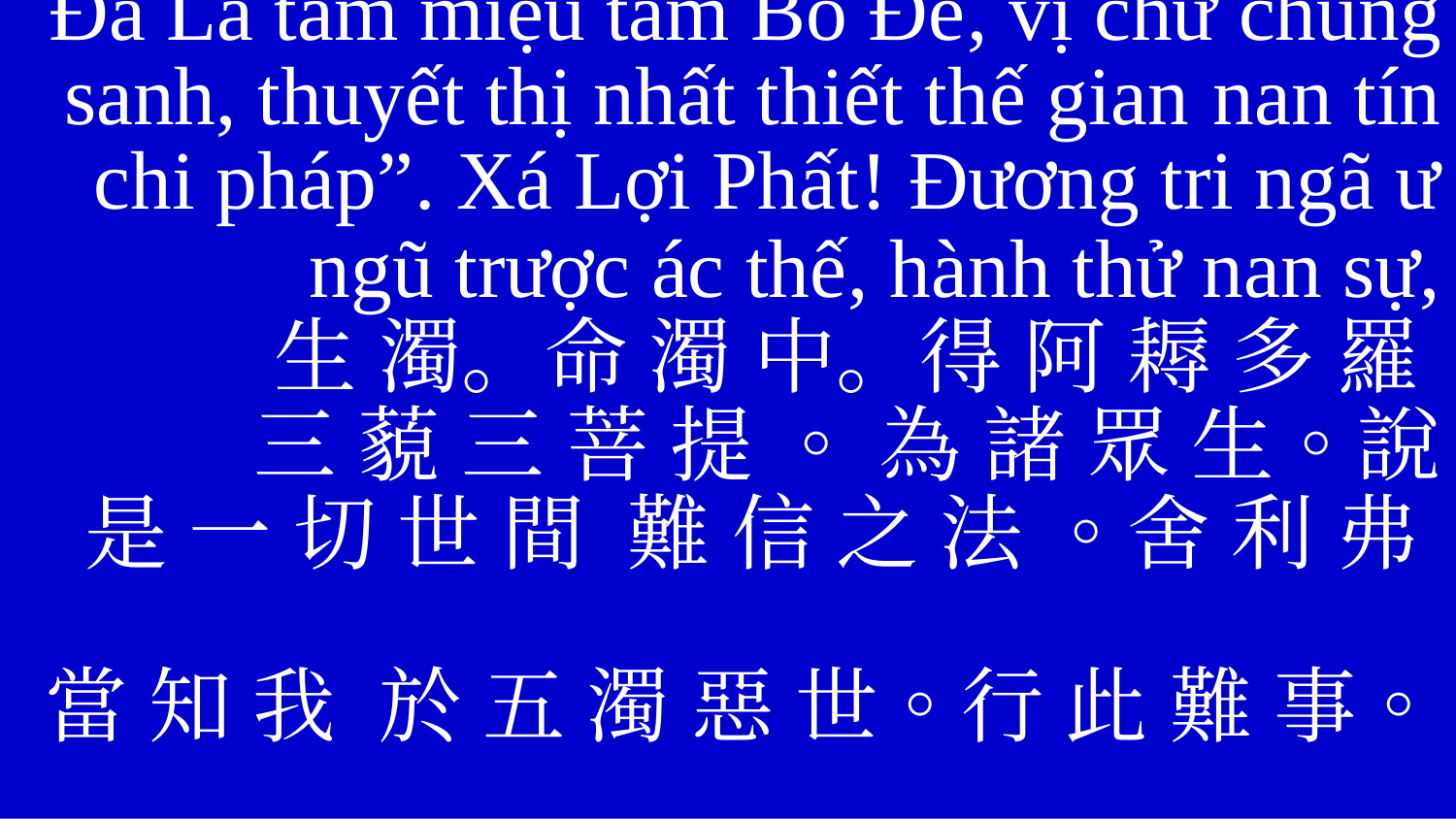

sanh trược, mạng trược trung, đắc A Nậu Đa La tam miệu tam Bồ Đề, vị chư chúng sanh, thuyết thị nhất thiết thế gian nan tín chi pháp”. Xá Lợi Phất! Đương tri ngã ư
ngũ trược ác thế, hành thử nan sự,
生 濁。命 濁 中。得 阿 耨 多 羅
三 藐 三 菩 提 。 為 諸 眾 生。說
是 一 切 世 間  難 信 之 法 。舍 利 弗 。
當 知 我  於 五 濁 惡 世。行 此 難 事。